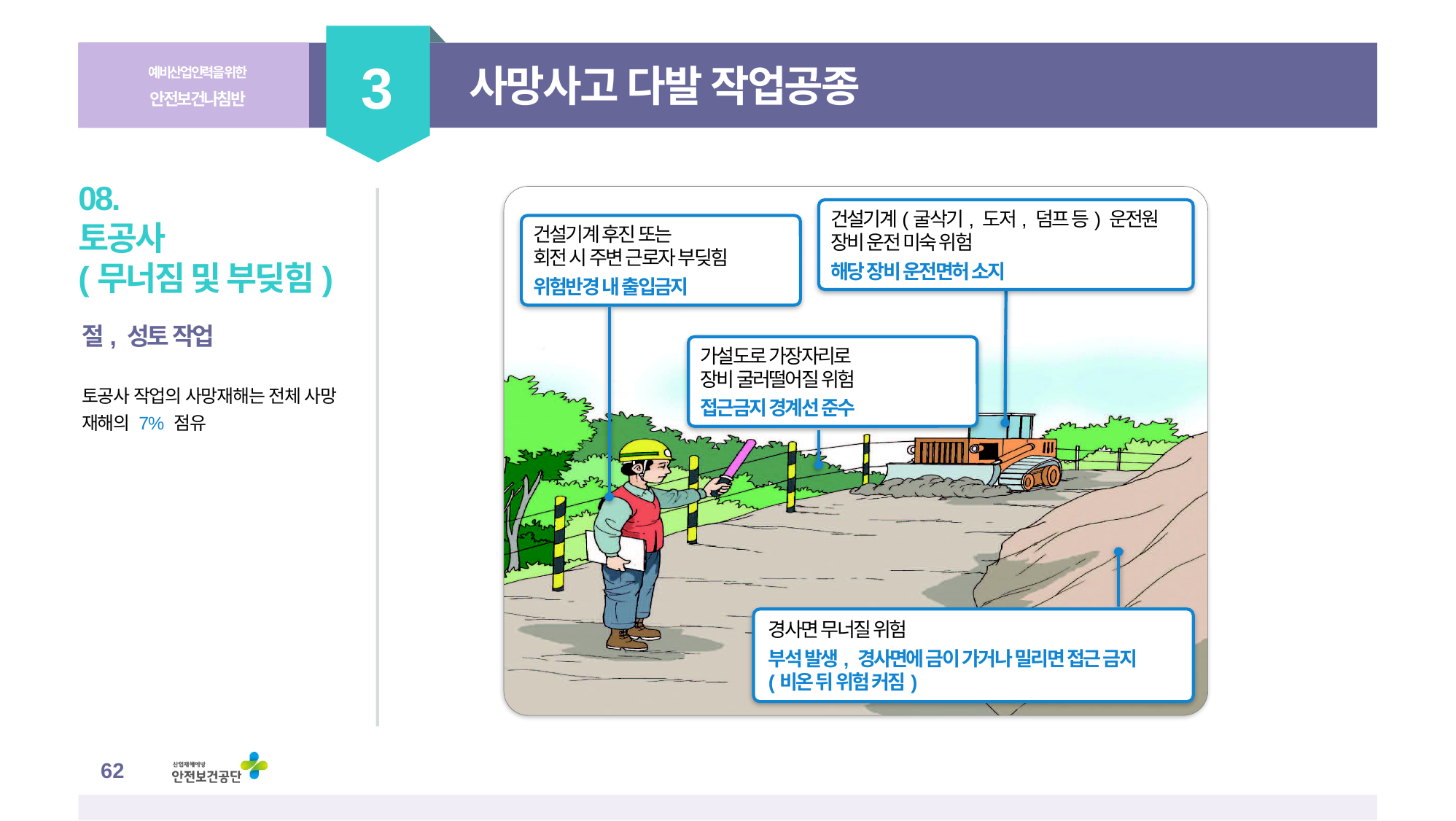

3
예비산업인력을 위한
안전보건나침반
사망사고 다발 작업공종

건설기계(굴삭기, 도저, 덤프 등) 운전원 장비 운전 미숙 위험
해당 장비 운전면허 소지
건설기계 후진 또는
회전 시 주변 근로자 부딪힘
위험반경 내 출입금지
가설도로 가장자리로
장비 굴러떨어질 위험
접근금지 경계선 준수
경사면 무너질 위험
부석 발생, 경사면에 금이 가거나 밀리면 접근 금지
(비온 뒤 위험 커짐)
08.
토공사
(무너짐 및 부딪힘)
절, 성토 작업
토공사 작업의 사망재해는 전체 사망
재해의 7% 점유